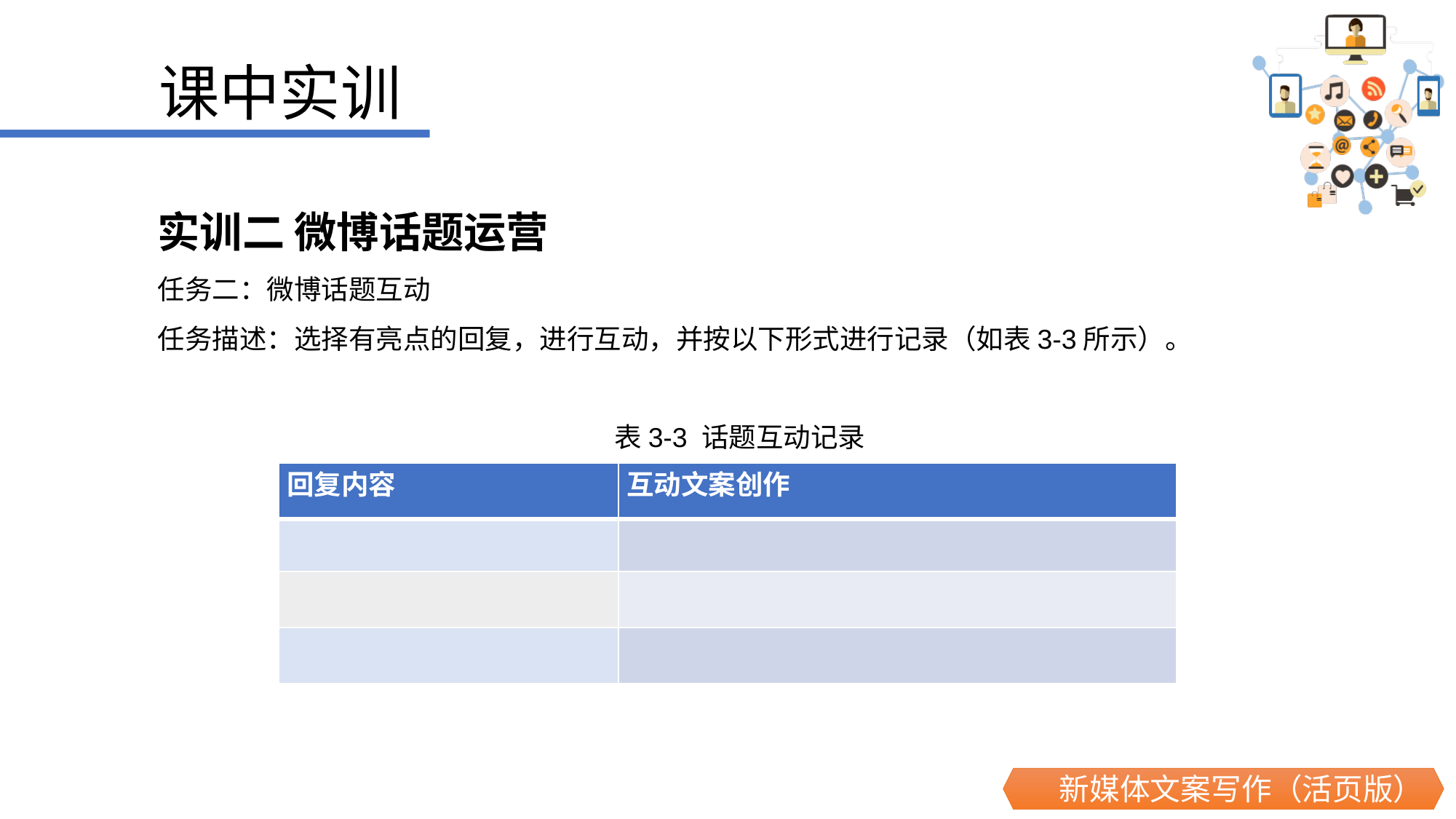

课中实训

实训二 微博话题运营
任务二：微博话题互动
任务描述：选择有亮点的回复，进行互动，并按以下形式进行记录（如表3-3所示）。

表3-3 话题互动记录
| 回复内容 | 互动文案创作 |
| --- | --- |
|  |  |
|  |  |
|  |  |